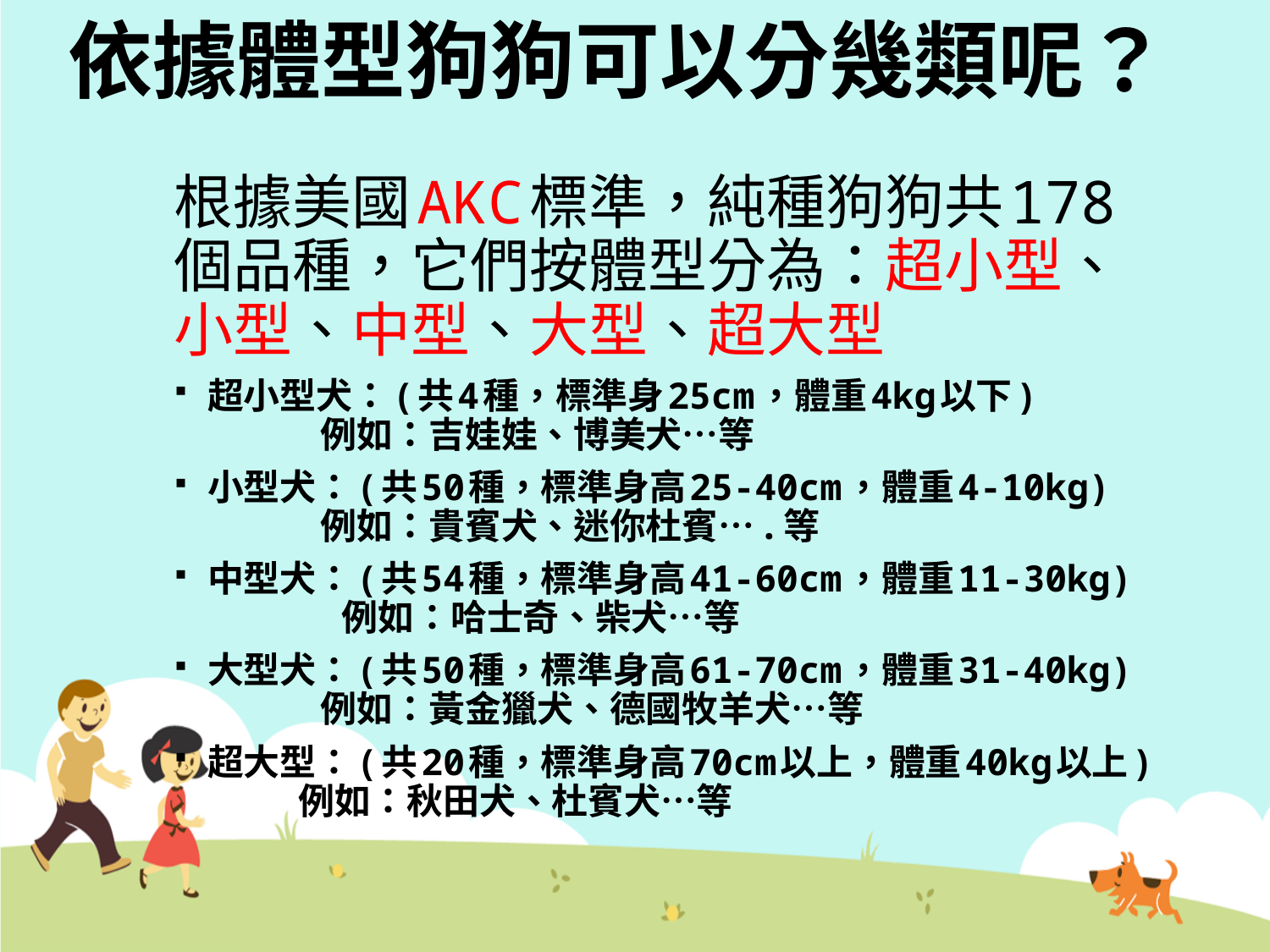

# 依據體型狗狗可以分幾類呢？
根據美國AKC標準，純種狗狗共178個品種，它們按體型分為：超小型、小型、中型、大型、超大型
超小型犬：(共4種，標準身25cm，體重4kg以下)           例如：吉娃娃、博美犬…等
小型犬：(共50種，標準身高25-40cm，體重4-10kg)        例如：貴賓犬、迷你杜賓….等
中型犬：(共54種，標準身高41-60cm，體重11-30kg)        例如：哈士奇、柴犬…等
大型犬：(共50種，標準身高61-70cm，體重31-40kg)       例如：黃金獵犬、德國牧羊犬…等
超大型：(共20種，標準身高70cm以上，體重40kg以上)     例如：秋田犬、杜賓犬…等